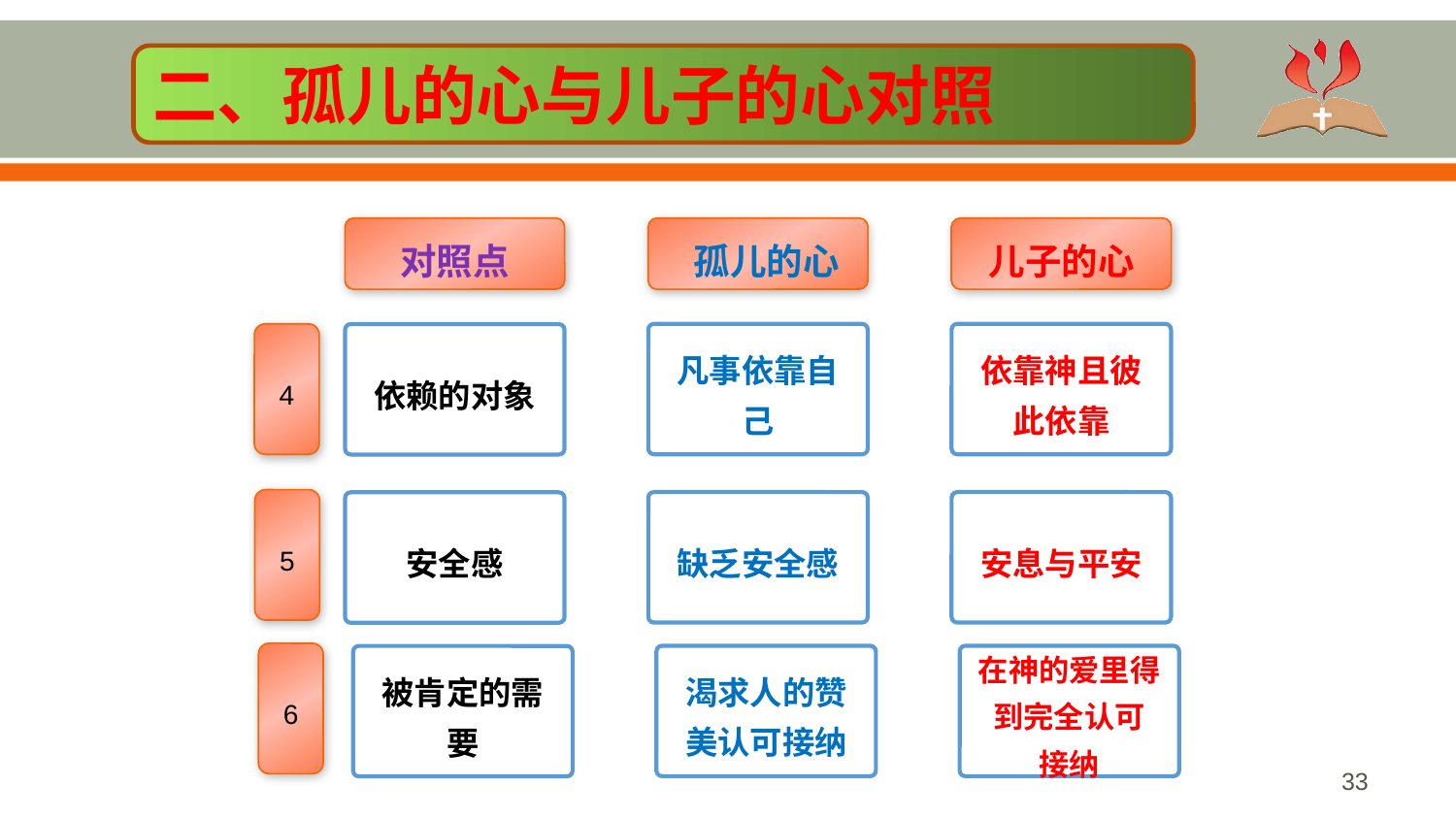

# 4
二、孤儿的心与儿子的心对照
对照点
 孤儿的心
LOREM
儿子的心
凡事依靠自己
依靠神且彼此依靠
4
依赖的对象
5
缺乏安全感
安息与平安
安全感
6
渴求人的赞美认可接纳
在神的爱里得到完全认可
接纳
被肯定的需要
33